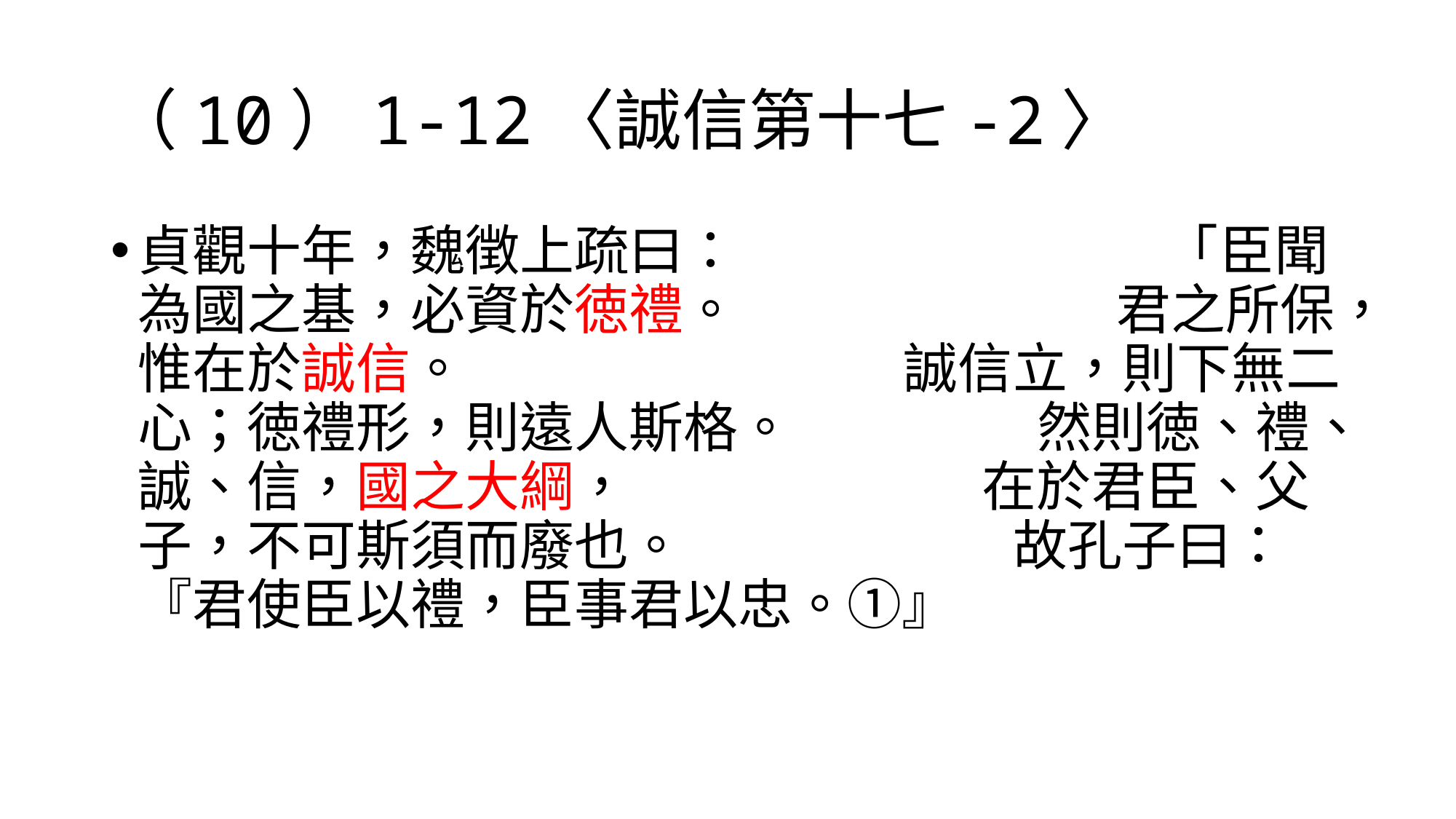

# （10）1-12〈誠信第十七-2〉
貞觀十年，魏徴上疏曰：                                   「臣聞為國之基，必資於徳禮。                               君之所保，惟在於誠信。                                    誠信立，則下無二心；徳禮形，則遠人斯格。                    然則徳、禮、誠、信，國之大綱，                             在於君臣、父子，不可斯須而廢也。                           故孔子曰：『君使臣以禮，臣事君以忠。①』